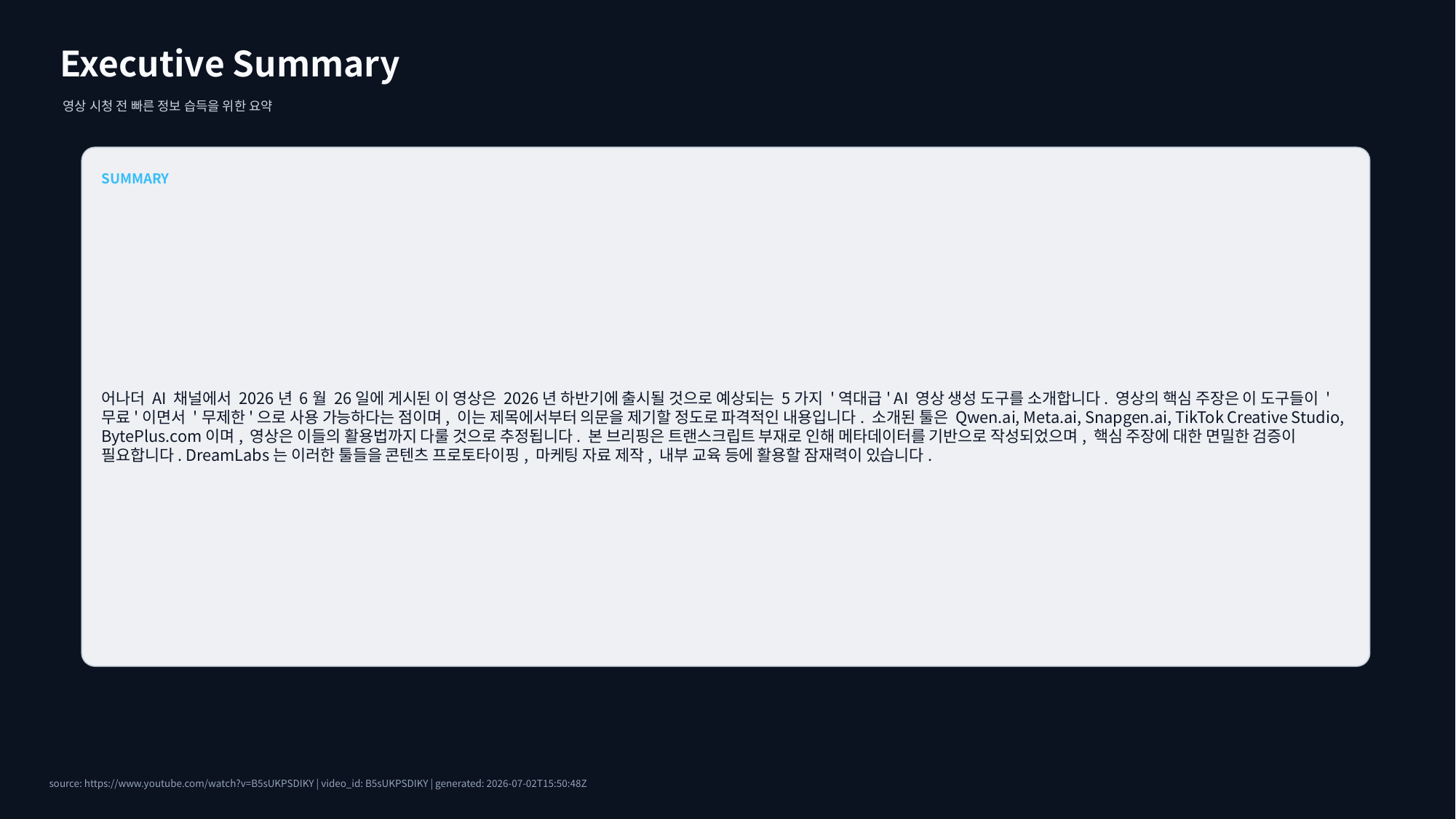

Executive Summary
영상 시청 전 빠른 정보 습득을 위한 요약

SUMMARY
어나더 AI 채널에서 2026년 6월 26일에 게시된 이 영상은 2026년 하반기에 출시될 것으로 예상되는 5가지 '역대급' AI 영상 생성 도구를 소개합니다. 영상의 핵심 주장은 이 도구들이 '무료'이면서 '무제한'으로 사용 가능하다는 점이며, 이는 제목에서부터 의문을 제기할 정도로 파격적인 내용입니다. 소개된 툴은 Qwen.ai, Meta.ai, Snapgen.ai, TikTok Creative Studio, BytePlus.com이며, 영상은 이들의 활용법까지 다룰 것으로 추정됩니다. 본 브리핑은 트랜스크립트 부재로 인해 메타데이터를 기반으로 작성되었으며, 핵심 주장에 대한 면밀한 검증이 필요합니다. DreamLabs는 이러한 툴들을 콘텐츠 프로토타이핑, 마케팅 자료 제작, 내부 교육 등에 활용할 잠재력이 있습니다.
source: https://www.youtube.com/watch?v=B5sUKPSDIKY | video_id: B5sUKPSDIKY | generated: 2026-07-02T15:50:48Z